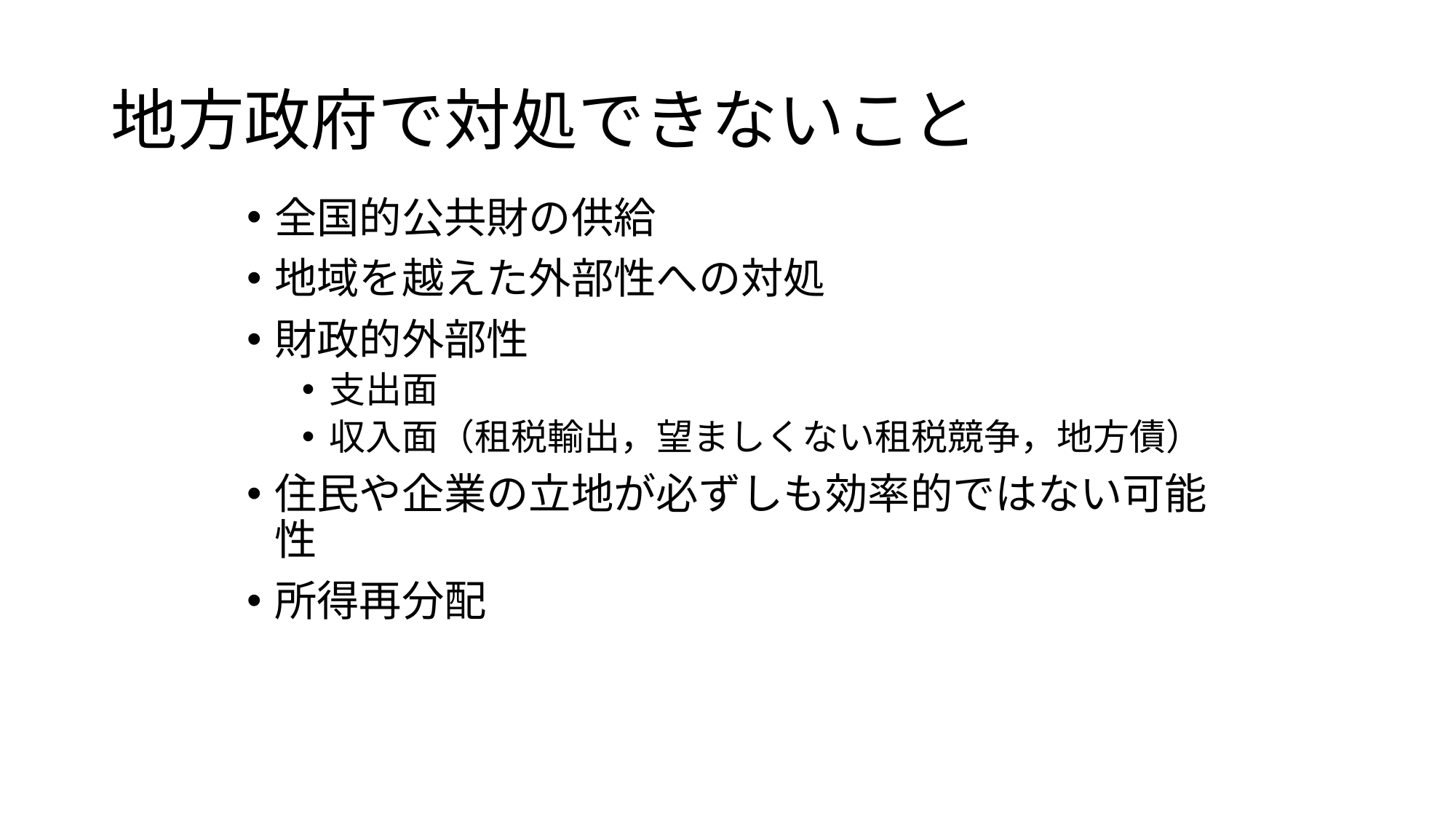

# 地方政府で対処できないこと
全国的公共財の供給
地域を越えた外部性への対処
財政的外部性
支出面
収入面（租税輸出，望ましくない租税競争，地方債）
住民や企業の立地が必ずしも効率的ではない可能性
所得再分配